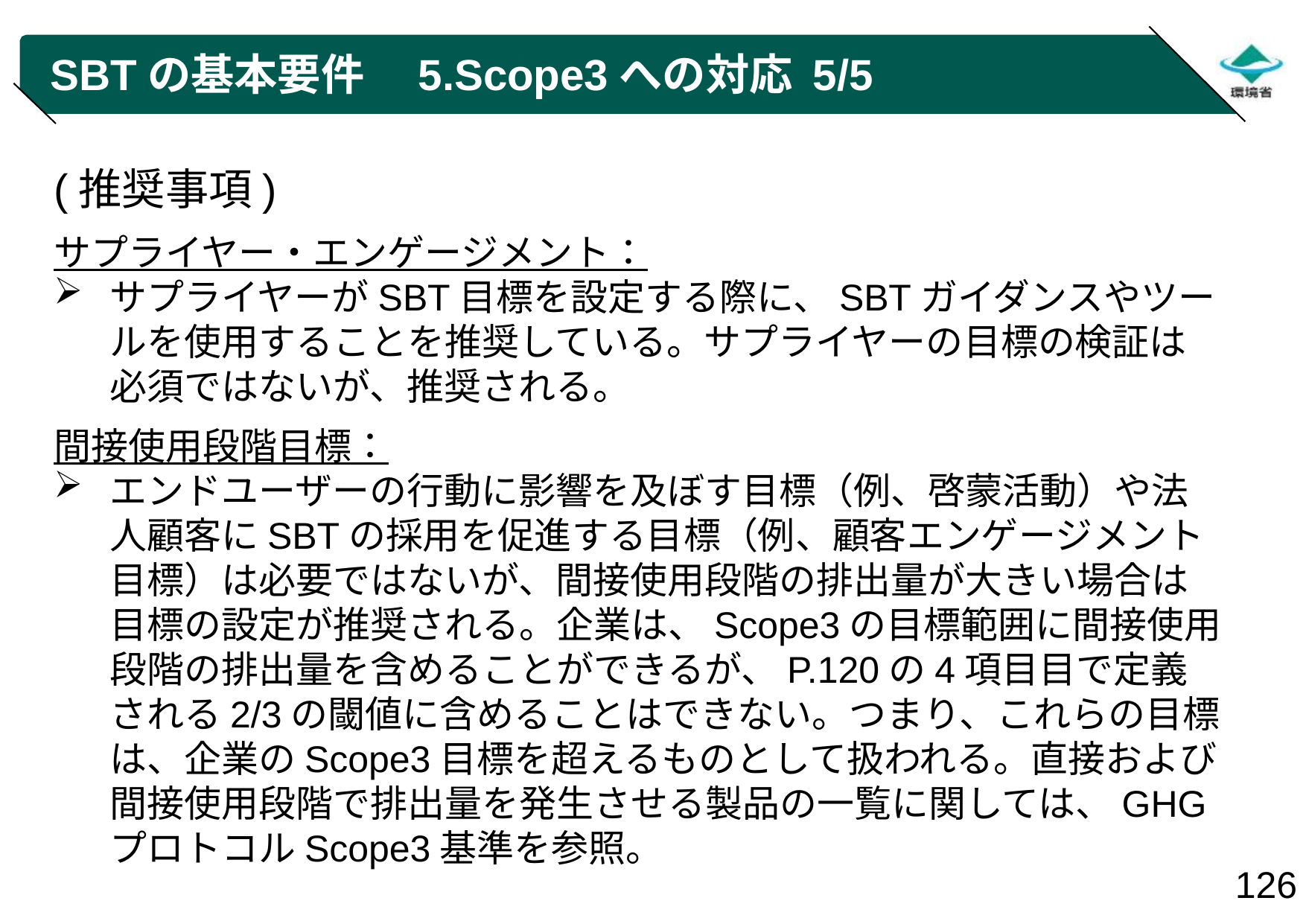

# SBTの基本要件　5.Scope3への対応 5/5
(推奨事項)

サプライヤー・エンゲージメント：
サプライヤーがSBT目標を設定する際に、SBTガイダンスやツールを使用することを推奨している。サプライヤーの目標の検証は必須ではないが、推奨される。

間接使用段階目標：
エンドユーザーの行動に影響を及ぼす目標（例、啓蒙活動）や法人顧客にSBTの採用を促進する目標（例、顧客エンゲージメント目標）は必要ではないが、間接使用段階の排出量が大きい場合は目標の設定が推奨される。企業は、Scope3の目標範囲に間接使用段階の排出量を含めることができるが、P.120の4項目目で定義される2/3の閾値に含めることはできない。つまり、これらの目標は、企業のScope3目標を超えるものとして扱われる。直接および間接使用段階で排出量を発生させる製品の一覧に関しては、GHGプロトコルScope3基準を参照。